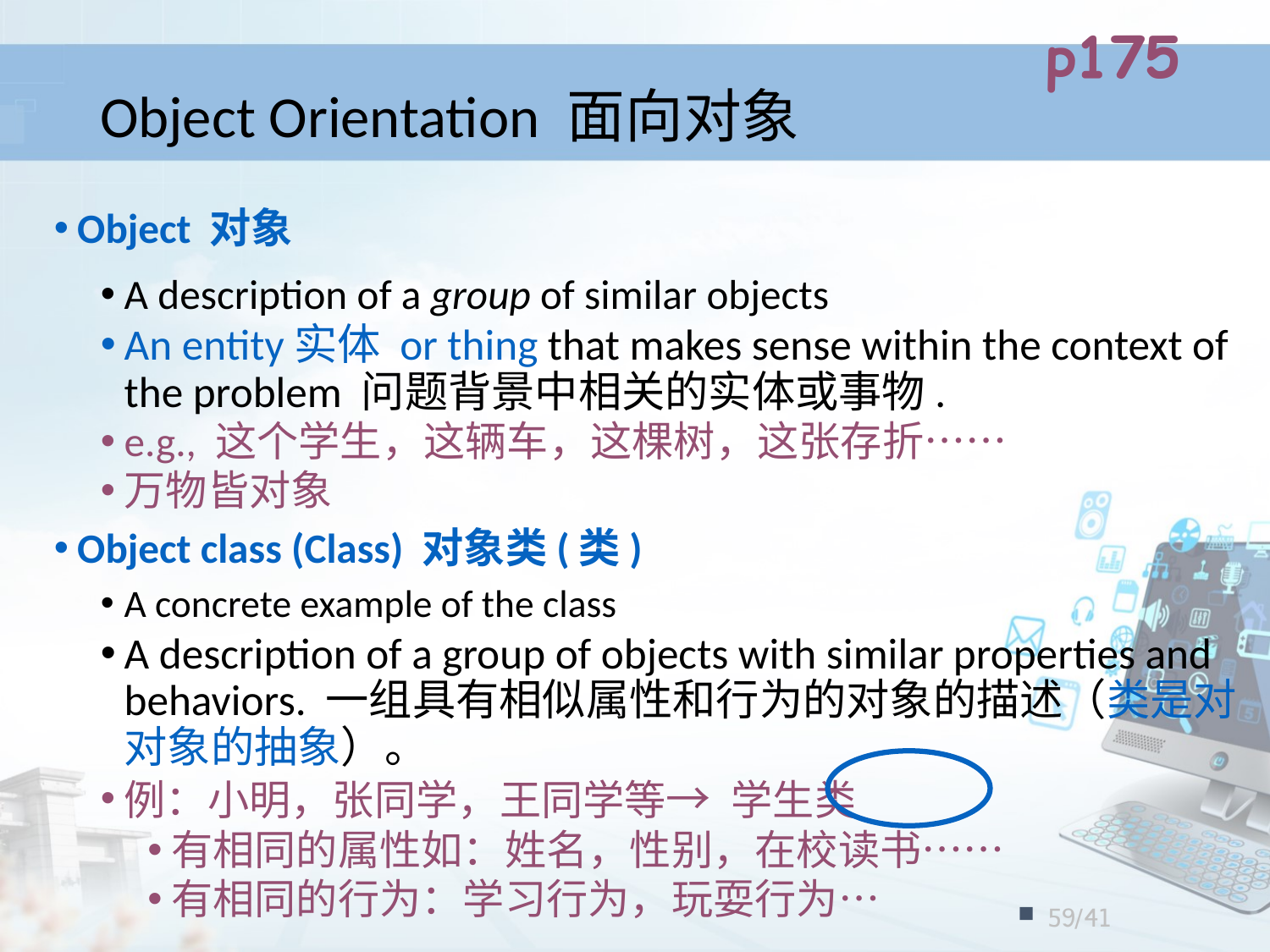

p175
# Object Orientation 面向对象
Object 对象
A description of a group of similar objects
An entity实体 or thing that makes sense within the context of the problem 问题背景中相关的实体或事物.
e.g., 这个学生，这辆车，这棵树，这张存折……
万物皆对象
Object class (Class) 对象类(类)
A concrete example of the class
A description of a group of objects with similar properties and behaviors. 一组具有相似属性和行为的对象的描述（类是对对象的抽象）。
例：小明，张同学，王同学等→  学生类
有相同的属性如：姓名，性别，在校读书……
有相同的行为：学习行为，玩耍行为…

59/41